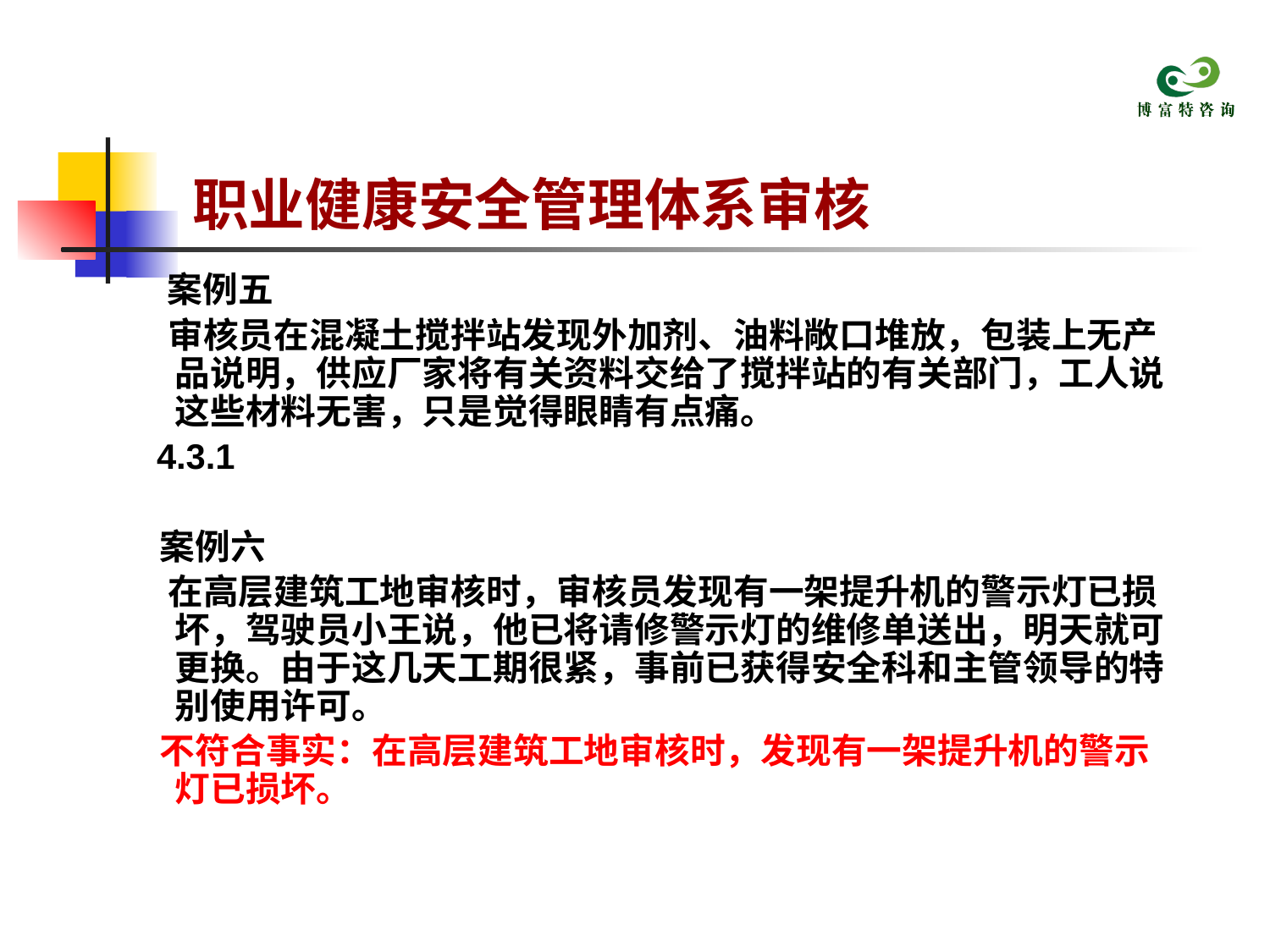

# 职业健康安全管理体系审核
    案例五
    审核员在混凝土搅拌站发现外加剂、油料敞口堆放，包装上无产品说明，供应厂家将有关资料交给了搅拌站的有关部门，工人说这些材料无害，只是觉得眼睛有点痛。
   4.3.1

   案例六
    在高层建筑工地审核时，审核员发现有一架提升机的警示灯已损坏，驾驶员小王说，他已将请修警示灯的维修单送出，明天就可更换。由于这几天工期很紧，事前已获得安全科和主管领导的特别使用许可。
   不符合事实：在高层建筑工地审核时，发现有一架提升机的警示灯已损坏。
160